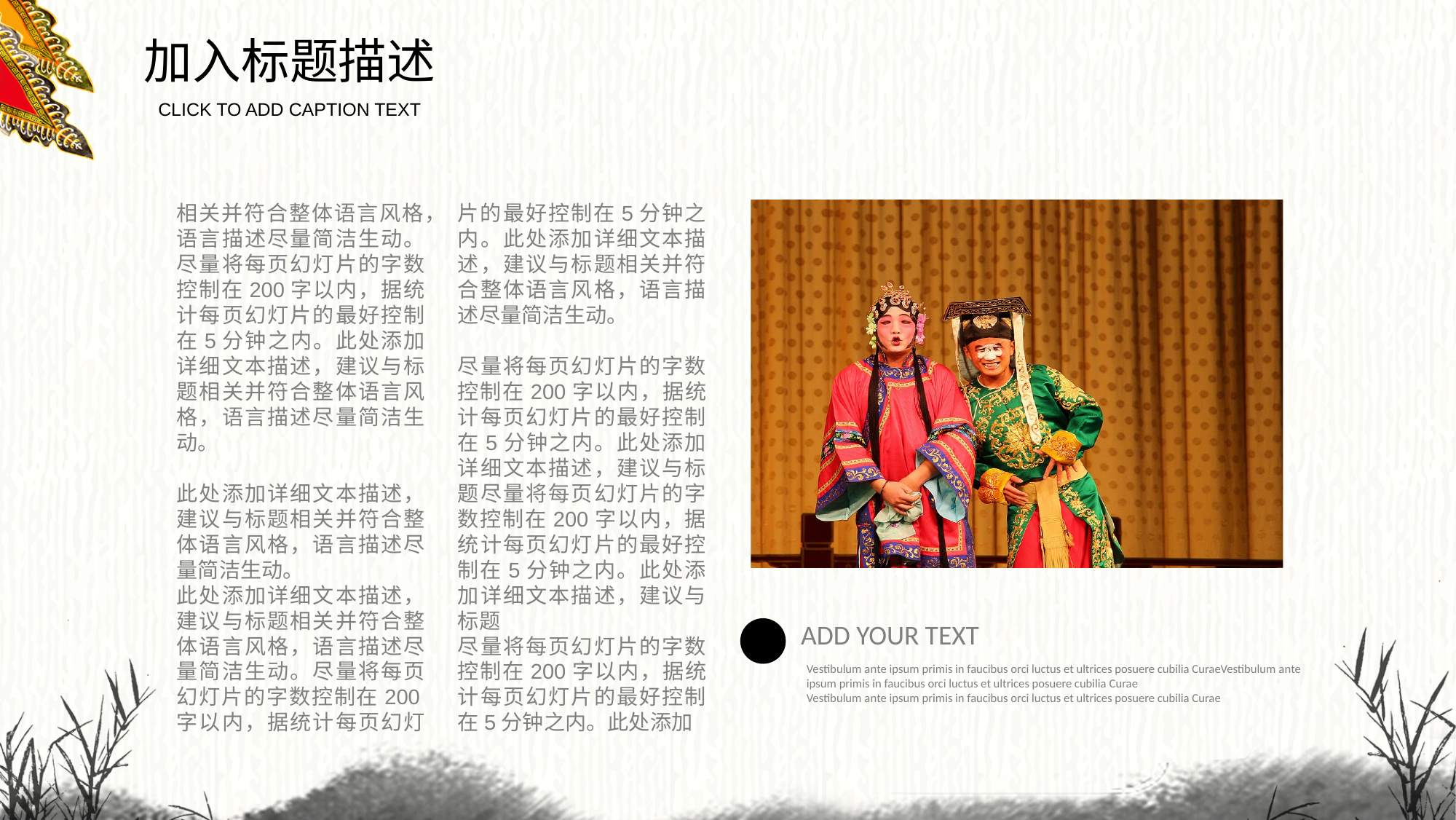

加入标题描述
CLICK TO ADD CAPTION TEXT
相关并符合整体语言风格，语言描述尽量简洁生动。尽量将每页幻灯片的字数控制在200字以内，据统计每页幻灯片的最好控制在5分钟之内。此处添加详细文本描述，建议与标题相关并符合整体语言风格，语言描述尽量简洁生动。

此处添加详细文本描述，建议与标题相关并符合整体语言风格，语言描述尽量简洁生动。
此处添加详细文本描述，建议与标题相关并符合整体语言风格，语言描述尽量简洁生动。尽量将每页幻灯片的字数控制在200字以内，据统计每页幻灯片的最好控制在5分钟之内。此处添加详细文本描述，建议与标题相关并符合整体语言风格，语言描述尽量简洁生动。

尽量将每页幻灯片的字数控制在200字以内，据统计每页幻灯片的最好控制在5分钟之内。此处添加详细文本描述，建议与标题尽量将每页幻灯片的字数控制在200字以内，据统计每页幻灯片的最好控制在5分钟之内。此处添加详细文本描述，建议与标题
尽量将每页幻灯片的字数控制在200字以内，据统计每页幻灯片的最好控制在5分钟之内。此处添加

ADD YOUR TEXT

Vestibulum ante ipsum primis in faucibus orci luctus et ultrices posuere cubilia CuraeVestibulum ante ipsum primis in faucibus orci luctus et ultrices posuere cubilia Curae
Vestibulum ante ipsum primis in faucibus orci luctus et ultrices posuere cubilia Curae